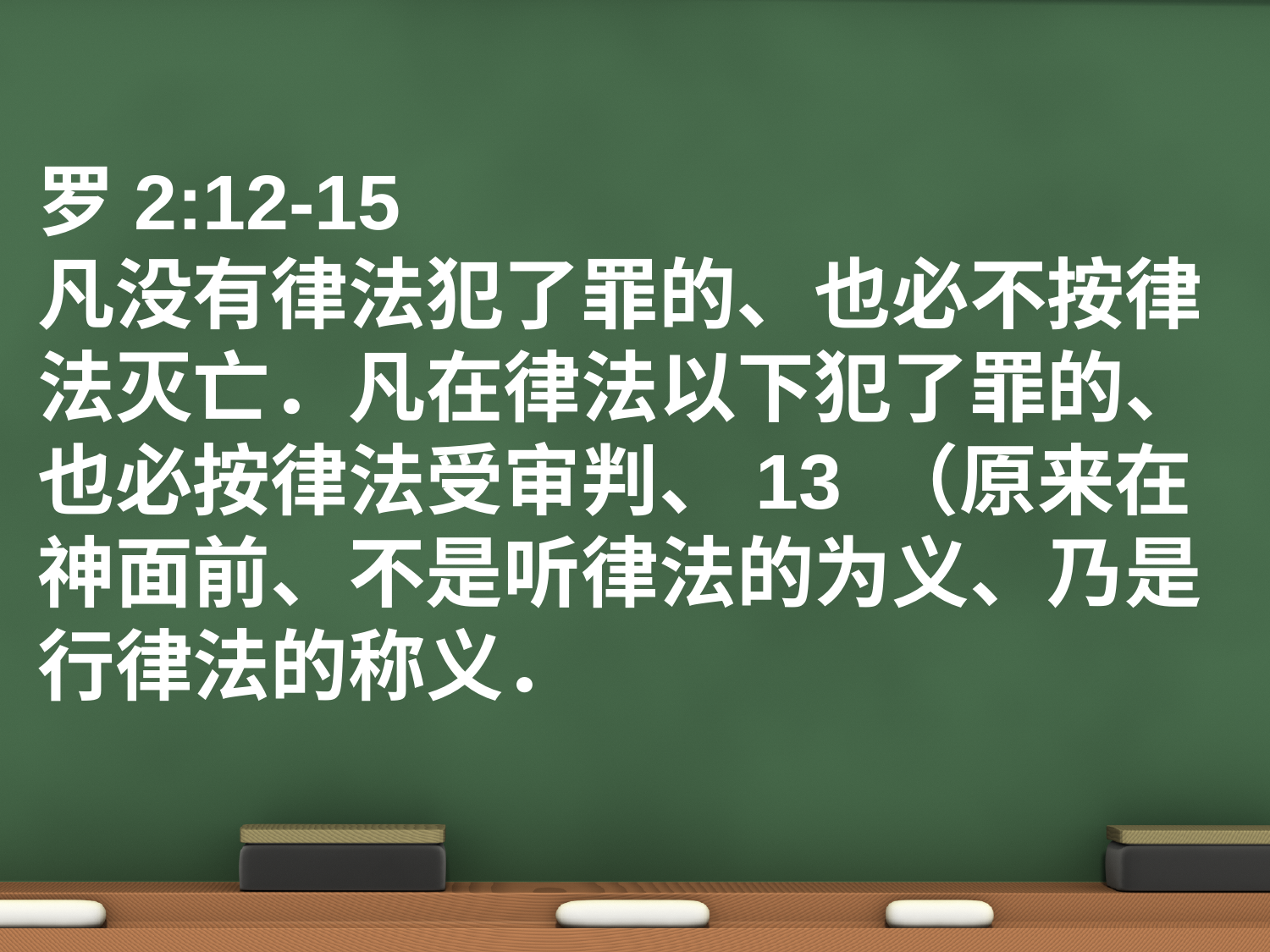

罗2:12-15
凡没有律法犯了罪的、也必不按律法灭亡．凡在律法以下犯了罪的、也必按律法受审判、13 （原来在神面前、不是听律法的为义、乃是行律法的称义．